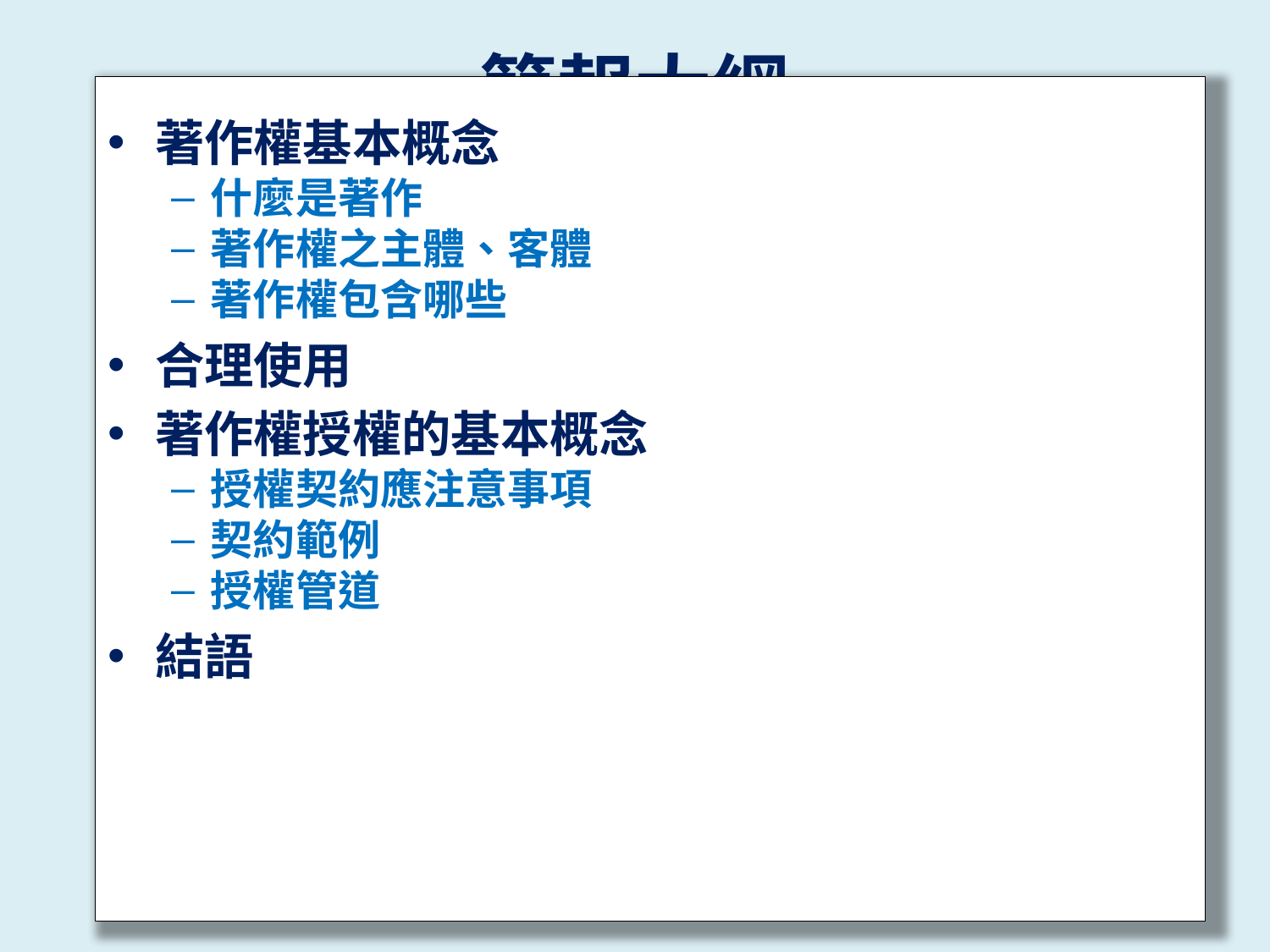

# 簡報大綱
著作權基本概念
什麼是著作
著作權之主體、客體
著作權包含哪些
合理使用
著作權授權的基本概念
授權契約應注意事項
契約範例
授權管道
結語
2